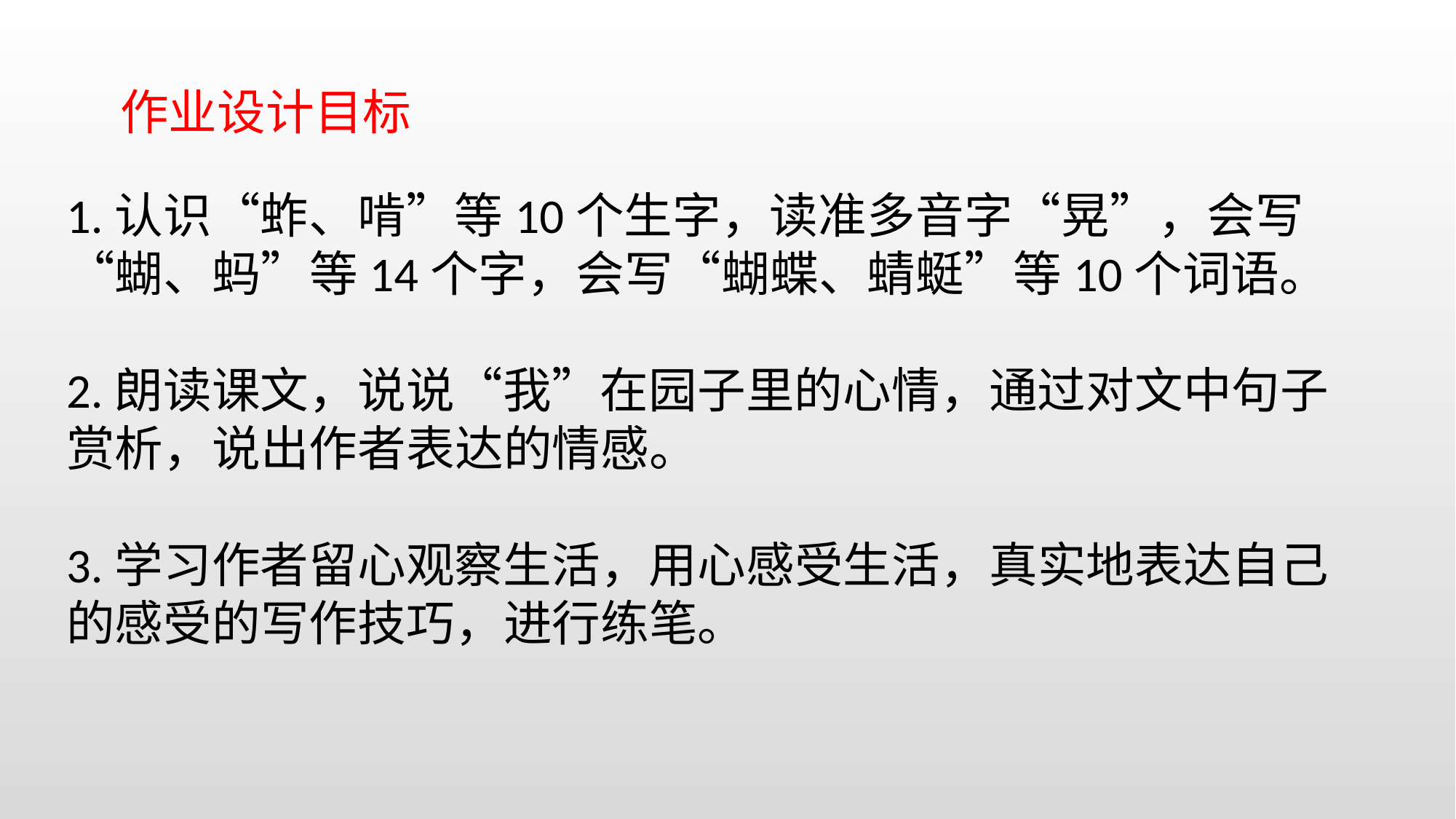

作业设计目标
1.认识“蚱、啃”等10个生字，读准多音字“晃”，会写“蝴、蚂”等14个字，会写“蝴蝶、蜻蜓”等10个词语。
2.朗读课文，说说“我”在园子里的心情，通过对文中句子赏析，说出作者表达的情感。
3.学习作者留心观察生活，用心感受生活，真实地表达自己的感受的写作技巧，进行练笔。